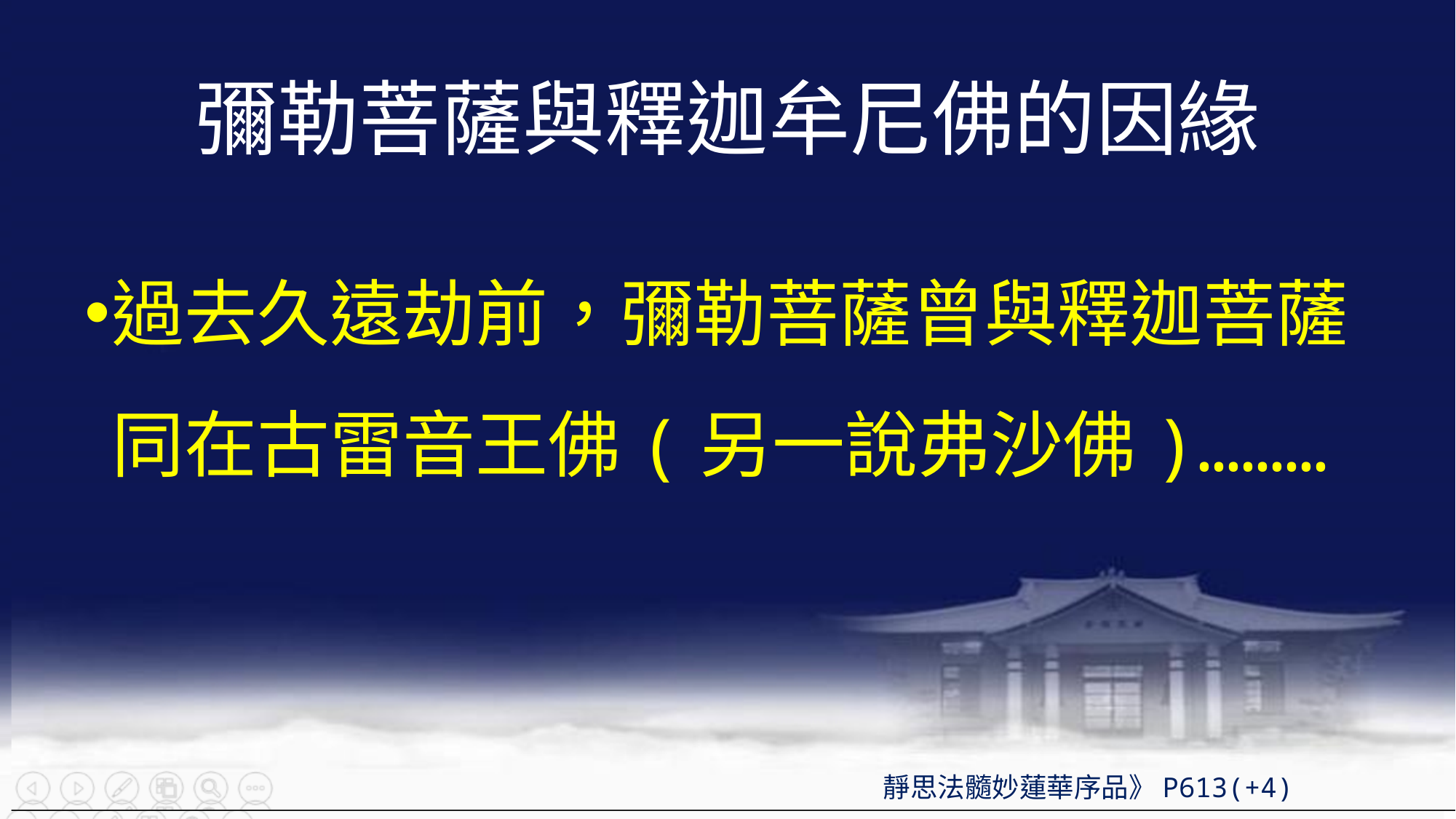

# 彌勒菩薩與釋迦牟尼佛的因緣
過去久遠劫前，彌勒菩薩曾與釋迦菩薩同在古雷音王佛(另一說弗沙佛)………
靜思法髓妙蓮華序品》P613(+4)